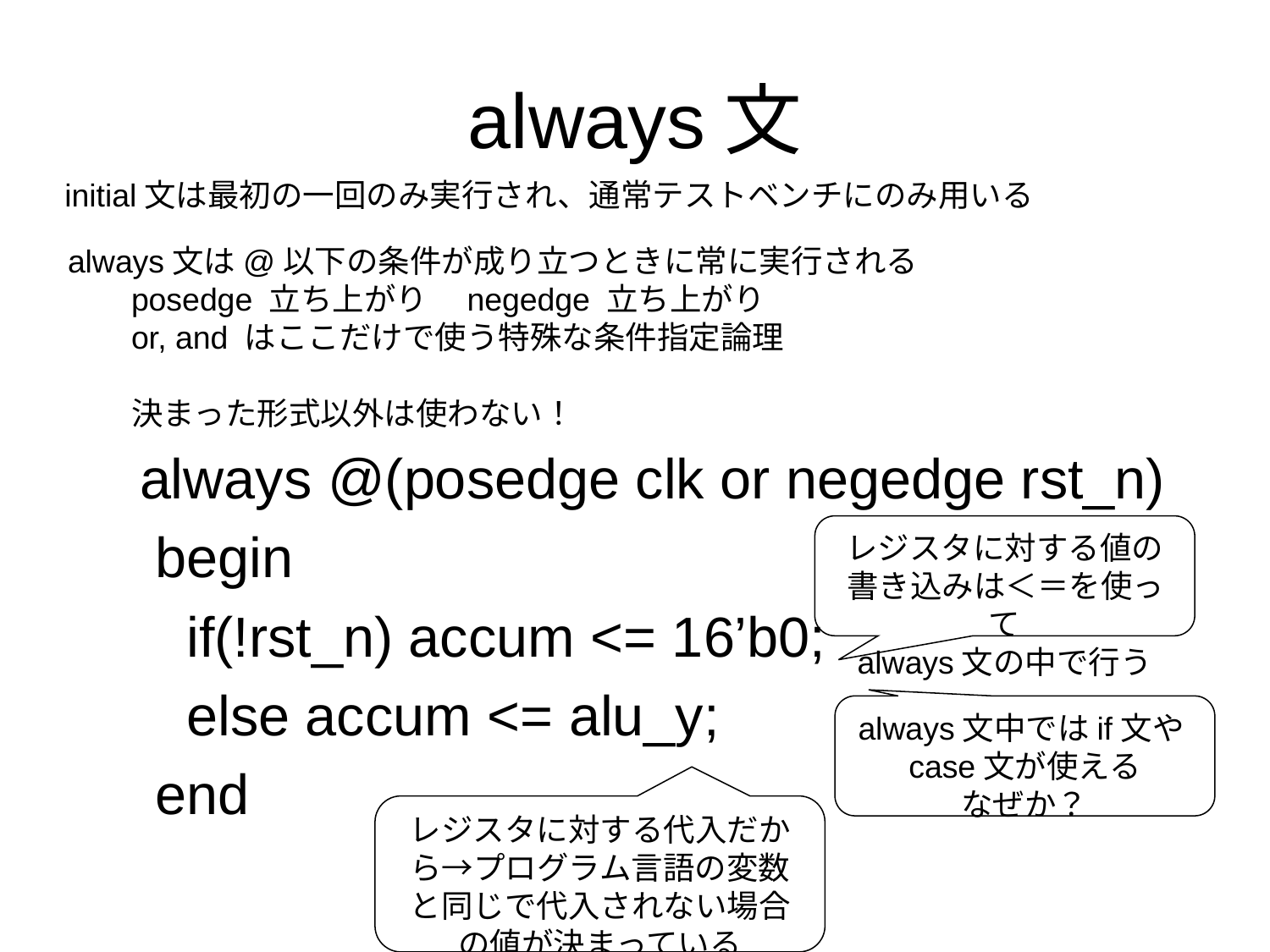

# always文
initial文は最初の一回のみ実行され、通常テストベンチにのみ用いる
always文は@以下の条件が成り立つときに常に実行される
posedge 立ち上がり　negedge 立ち上がり
or, and はここだけで使う特殊な条件指定論理

決まった形式以外は使わない！
always @(posedge clk or negedge rst_n)
 begin
   if(!rst_n) accum <= 16’b0;
   else accum <= alu_y;
 end

レジスタに対する値の書き込みは＜＝を使って
always文の中で行う
always文中ではif文やcase文が使える
なぜか？
レジスタに対する代入だから→プログラム言語の変数と同じで代入されない場合の値が決まっている